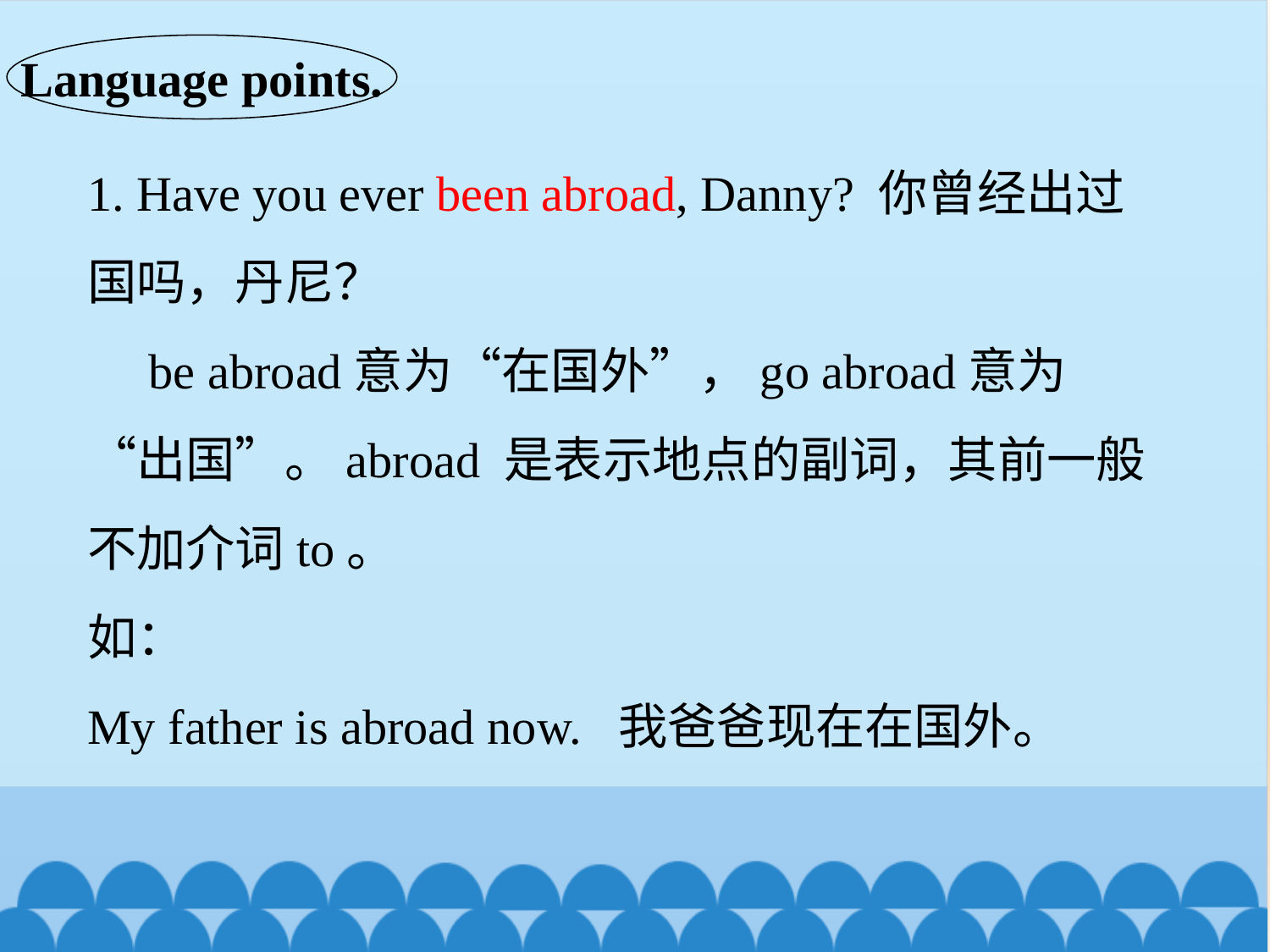

Language points.
1. Have you ever been abroad, Danny? 你曾经出过国吗，丹尼？
     be abroad意为“在国外”，go abroad意为“出国”。abroad 是表示地点的副词，其前一般不加介词to。
如：
My father is abroad now.  我爸爸现在在国外。